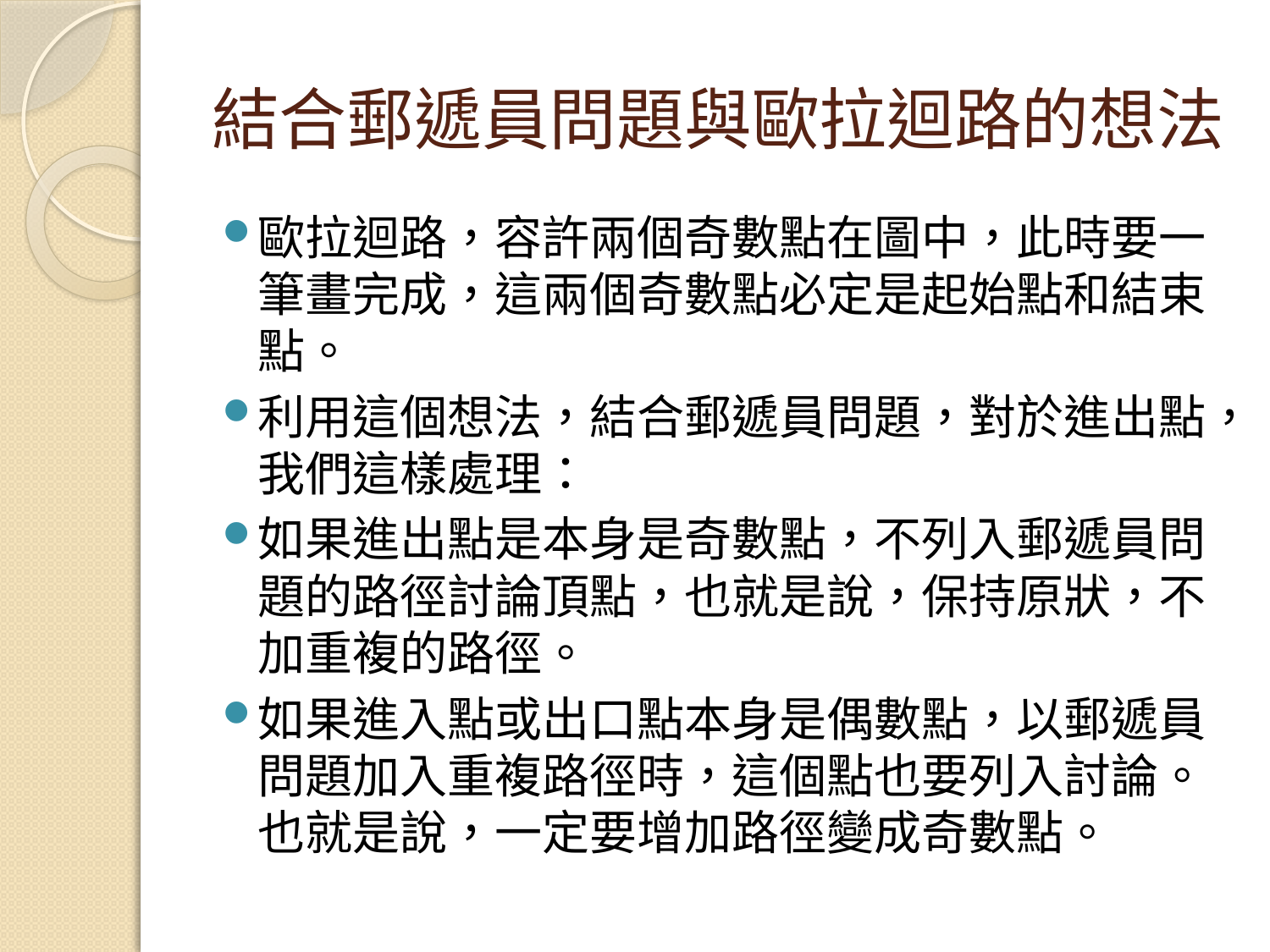

# 結合郵遞員問題與歐拉迴路的想法
歐拉迴路，容許兩個奇數點在圖中，此時要一筆畫完成，這兩個奇數點必定是起始點和結束點。
利用這個想法，結合郵遞員問題，對於進出點，我們這樣處理：
如果進出點是本身是奇數點，不列入郵遞員問題的路徑討論頂點，也就是說，保持原狀，不加重複的路徑。
如果進入點或出口點本身是偶數點，以郵遞員問題加入重複路徑時，這個點也要列入討論。也就是說，一定要增加路徑變成奇數點。